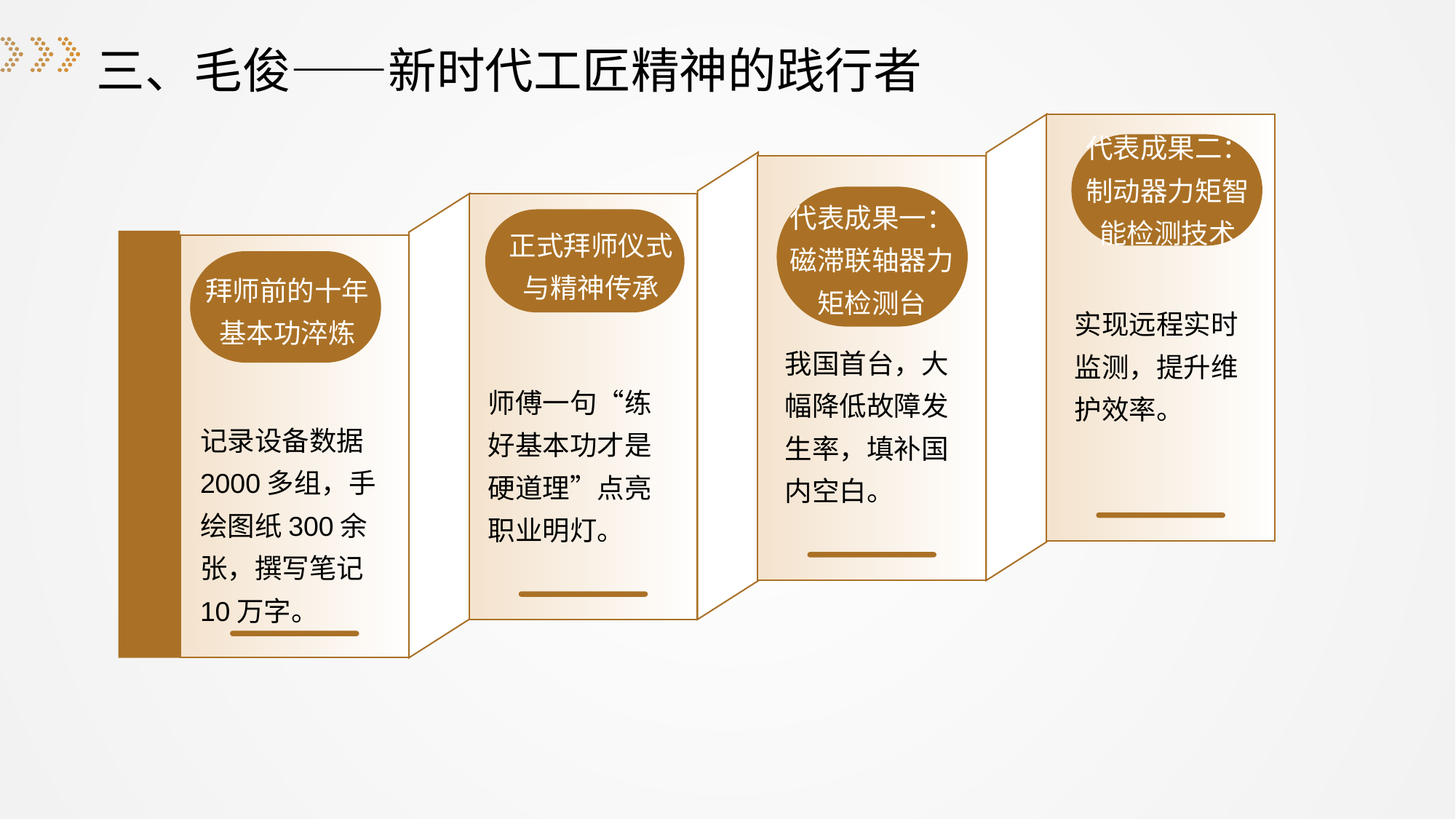

三、毛俊——新时代工匠精神的践行者

代表成果二：制动器力矩智能检测技术

代表成果一：磁滞联轴器力矩检测台

正式拜师仪式与精神传承

拜师前的十年基本功淬炼
实现远程实时监测，提升维护效率。

我国首台，大幅降低故障发生率，填补国内空白。

师傅一句“练好基本功才是硬道理”点亮职业明灯。

记录设备数据2000多组，手绘图纸300余张，撰写笔记10万字。